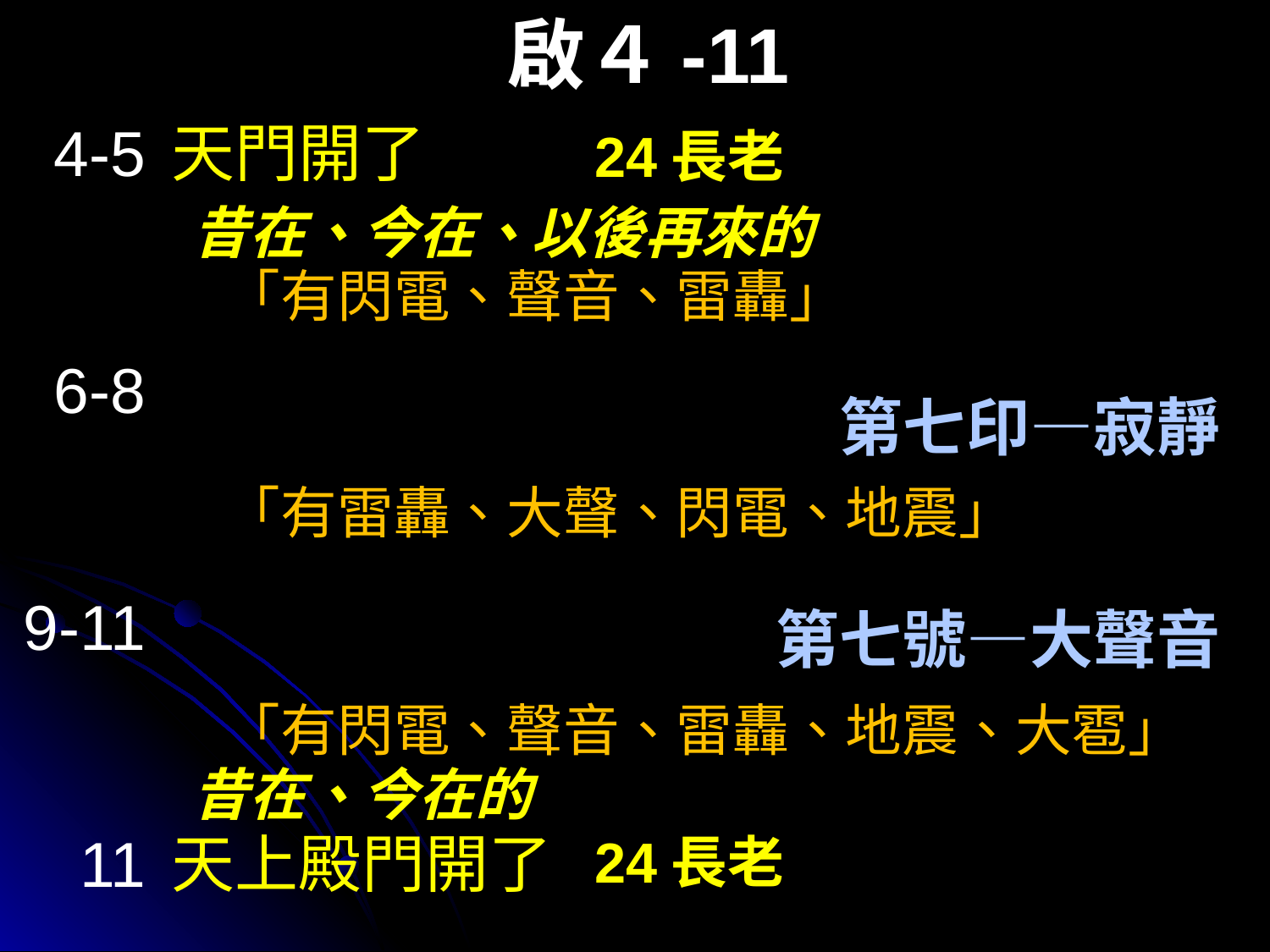

啟４-11
4-5

6-8

9-11

11
天門開了

天上殿門開了
24長老

24長老
昔在、今在、以後再來的

昔在、今在的
「有閃電、聲音、雷轟」

「有雷轟、大聲、閃電、地震」

「有閃電、聲音、雷轟、地震、大雹」

第七印—寂靜

第七號—大聲音